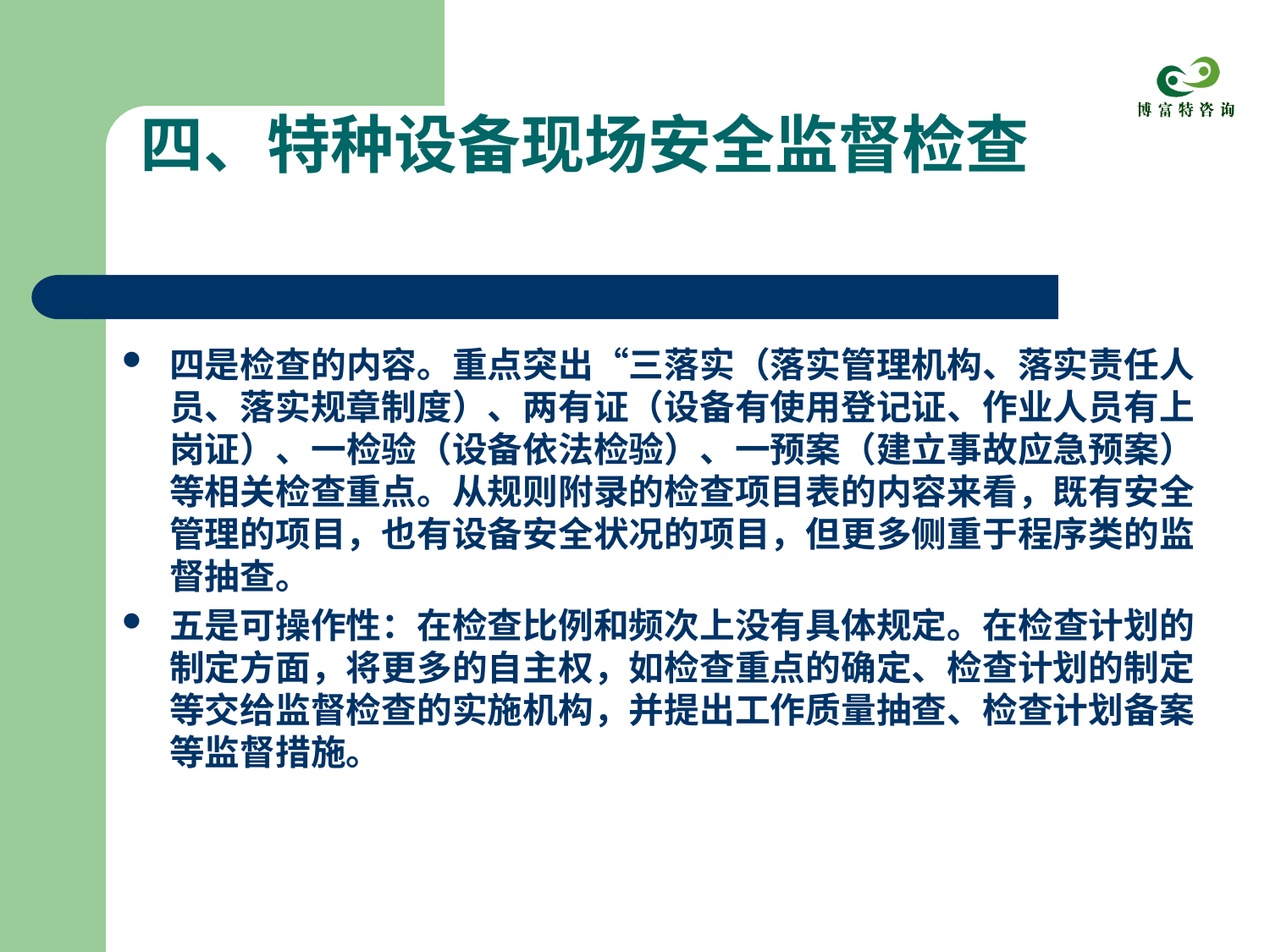

# 四、特种设备现场安全监督检查
四是检查的内容。重点突出“三落实（落实管理机构、落实责任人员、落实规章制度）、两有证（设备有使用登记证、作业人员有上岗证）、一检验（设备依法检验）、一预案（建立事故应急预案）等相关检查重点。从规则附录的检查项目表的内容来看，既有安全管理的项目，也有设备安全状况的项目，但更多侧重于程序类的监督抽查。
五是可操作性：在检查比例和频次上没有具体规定。在检查计划的制定方面，将更多的自主权，如检查重点的确定、检查计划的制定等交给监督检查的实施机构，并提出工作质量抽查、检查计划备案等监督措施。